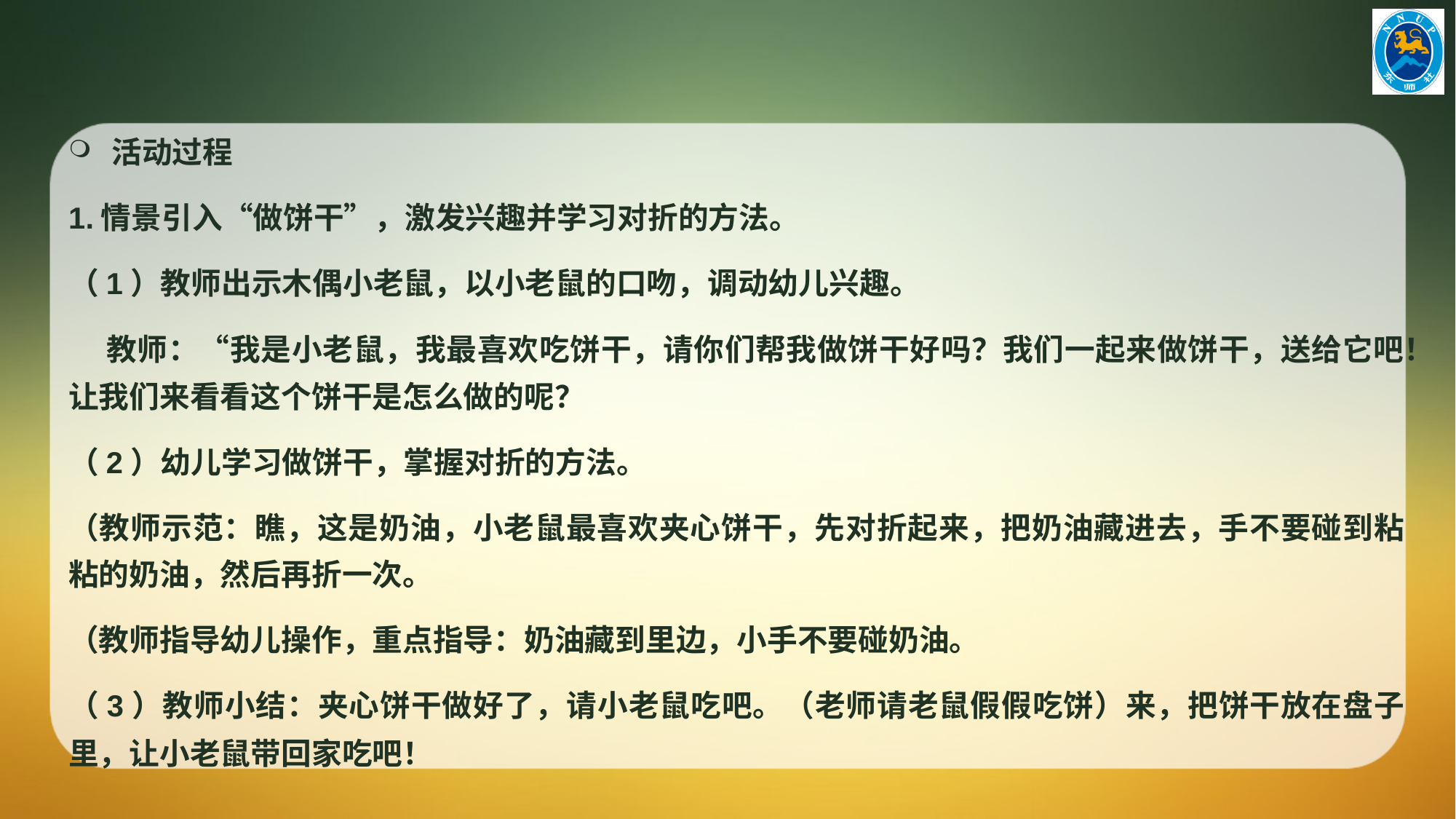

活动过程
1.情景引入“做饼干”，激发兴趣并学习对折的方法。
（1）教师出示木偶小老鼠，以小老鼠的口吻，调动幼儿兴趣。
    教师：“我是小老鼠，我最喜欢吃饼干，请你们帮我做饼干好吗？我们一起来做饼干，送给它吧！让我们来看看这个饼干是怎么做的呢？
（2）幼儿学习做饼干，掌握对折的方法。
（教师示范：瞧，这是奶油，小老鼠最喜欢夹心饼干，先对折起来，把奶油藏进去，手不要碰到粘粘的奶油，然后再折一次。
（教师指导幼儿操作，重点指导：奶油藏到里边，小手不要碰奶油。
（3）教师小结：夹心饼干做好了，请小老鼠吃吧。（老师请老鼠假假吃饼）来，把饼干放在盘子里，让小老鼠带回家吃吧！